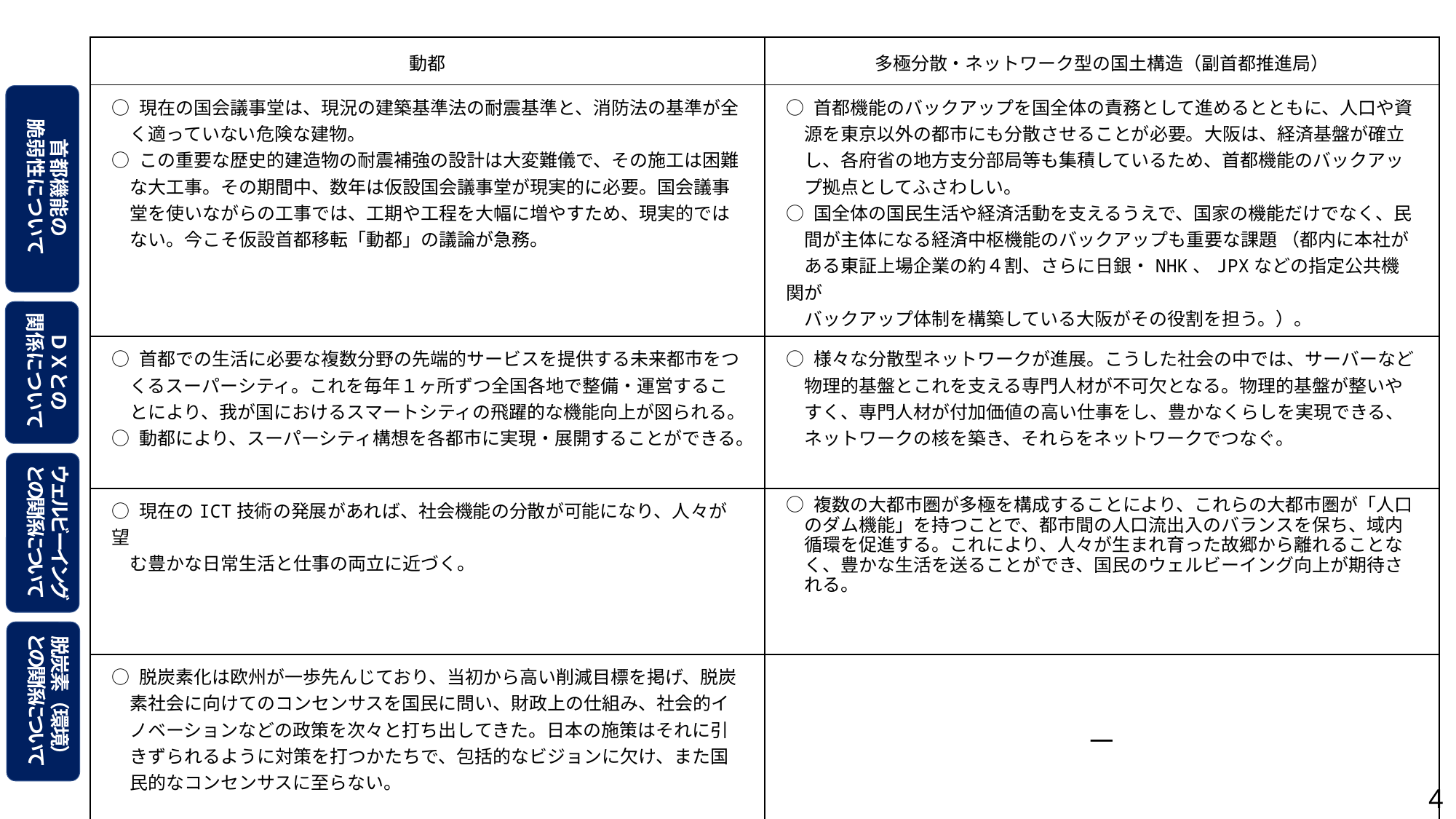

| 動都 | 多極分散・ネットワーク型の国土構造（副首都推進局） |
| --- | --- |
| ○ 現在の国会議事堂は、現況の建築基準法の耐震基準と、消防法の基準が全 　く適っていない危険な建物。 ○ この重要な歴史的建造物の耐震補強の設計は大変難儀で、その施工は困難 　な大工事。その期間中、数年は仮設国会議事堂が現実的に必要。国会議事 　堂を使いながらの工事では、工期や工程を大幅に増やすため、現実的では 　ない。今こそ仮設首都移転「動都」の議論が急務。 | ○ 首都機能のバックアップを国全体の責務として進めるとともに、人口や資 　源を東京以外の都市にも分散させることが必要。大阪は、経済基盤が確立 　し、各府省の地方支分部局等も集積しているため、首都機能のバックアッ 　プ拠点としてふさわしい。 ○ 国全体の国民生活や経済活動を支えるうえで、国家の機能だけでなく、民 　間が主体になる経済中枢機能のバックアップも重要な課題 （都内に本社が 　ある東証上場企業の約４割、さらに日銀・NHK、JPXなどの指定公共機関が 　バックアップ体制を構築している大阪がその役割を担う。）。 |
| ○ 首都での生活に必要な複数分野の先端的サービスを提供する未来都市をつ 　くるスーパーシティ。これを毎年１ヶ所ずつ全国各地で整備・運営するこ 　とにより、我が国におけるスマートシティの飛躍的な機能向上が図られる。 ○ 動都により、スーパーシティ構想を各都市に実現・展開することができる。 | ○ 様々な分散型ネットワークが進展。こうした社会の中では、サーバーなど 　物理的基盤とこれを支える専門人材が不可欠となる。物理的基盤が整いや 　すく、専門人材が付加価値の高い仕事をし、豊かなくらしを実現できる、 　ネットワークの核を築き、それらをネットワークでつなぐ。 |
| ○ 現在のICT技術の発展があれば、社会機能の分散が可能になり、人々が望 　む豊かな日常生活と仕事の両立に近づく。 | ○ 複数の大都市圏が多極を構成することにより、これらの大都市圏が「人口 　のダム機能」を持つことで、都市間の人口流出入のバランスを保ち、域内 　循環を促進する。これにより、人々が生まれ育った故郷から離れることな 　く、豊かな生活を送ることができ、国民のウェルビーイング向上が期待さ 　れる。 |
| ○ 脱炭素化は欧州が一歩先んじており、当初から高い削減目標を掲げ、脱炭 　素社会に向けてのコンセンサスを国民に問い、財政上の仕組み、社会的イ 　ノベーションなどの政策を次々と打ち出してきた。日本の施策はそれに引 　きずられるように対策を打つかたちで、包括的なビジョンに欠け、また国 　民的なコンセンサスに至らない。 | － |
首都機能の
脆弱性について
ＤＸとの
関係について
ウェルビーイングとの関係について
脱炭素（環境）との関係について
4